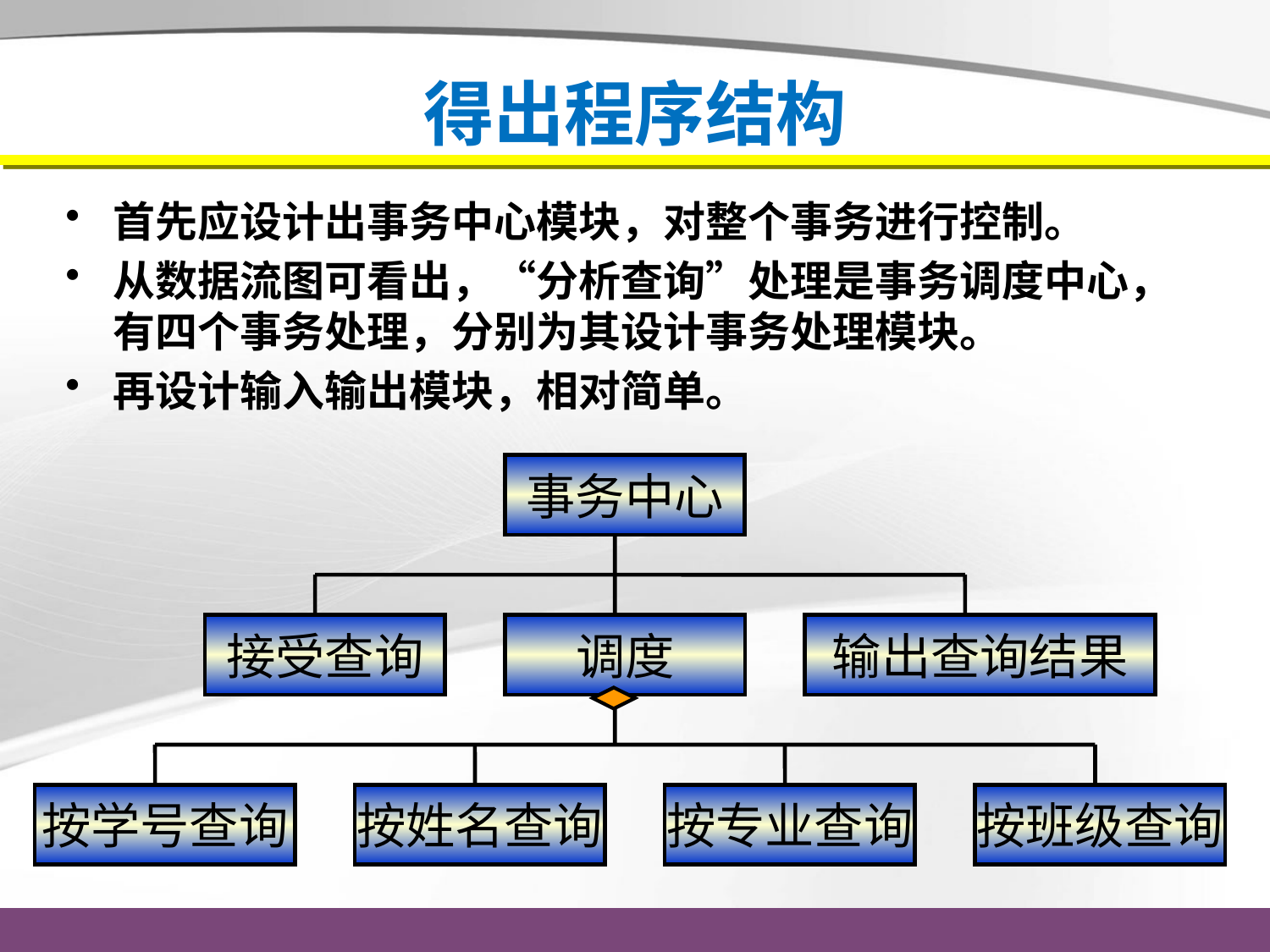

# 得出程序结构
首先应设计出事务中心模块，对整个事务进行控制。
从数据流图可看出，“分析查询”处理是事务调度中心，有四个事务处理，分别为其设计事务处理模块。
再设计输入输出模块，相对简单。
事务中心

接受查询
调度
输出查询结果

按学号查询
按姓名查询
按专业查询
按班级查询